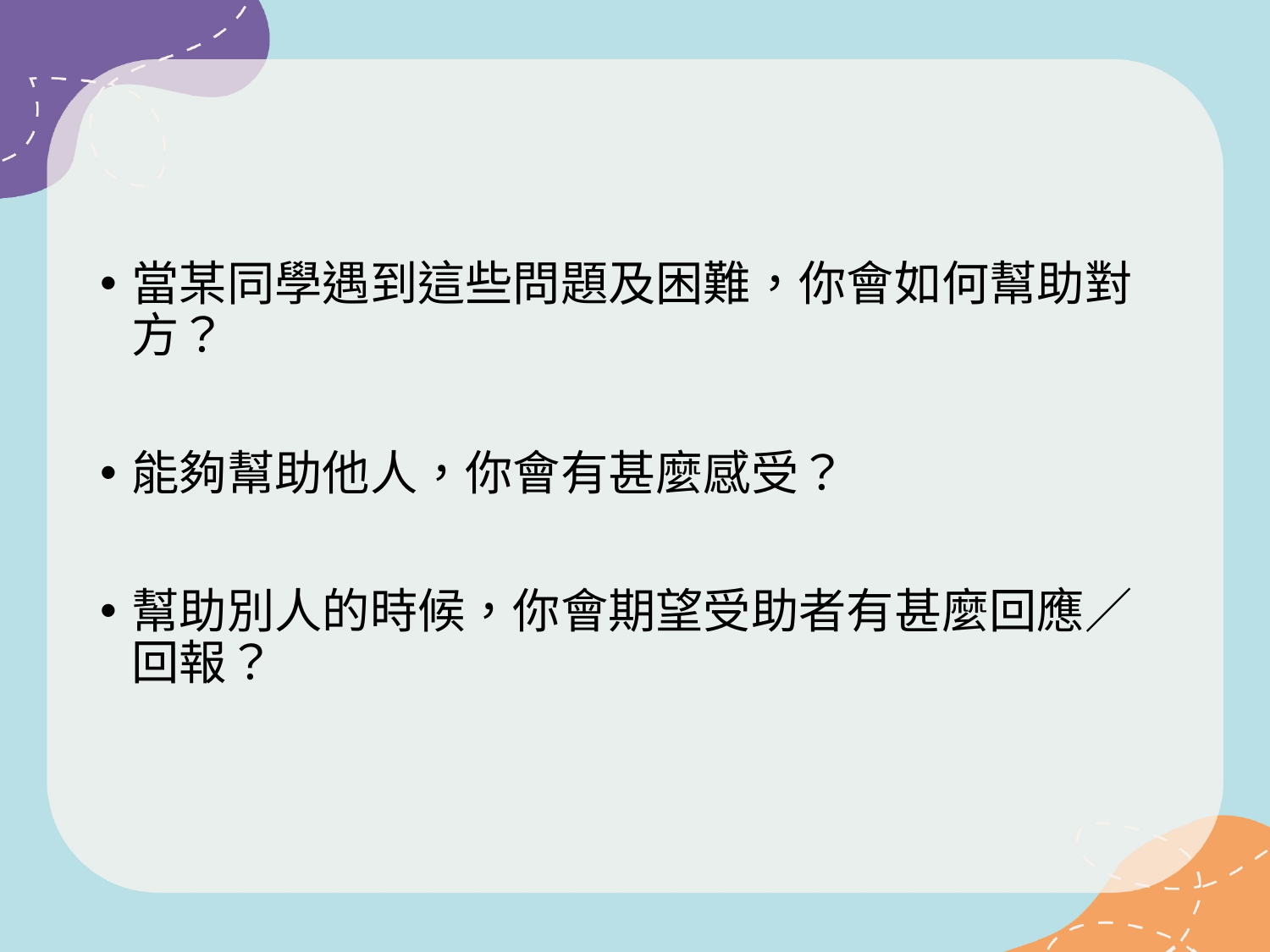

#
當某同學遇到這些問題及困難，你會如何幫助對方？

能夠幫助他人，你會有甚麼感受？

幫助別人的時候，你會期望受助者有甚麼回應／回報？